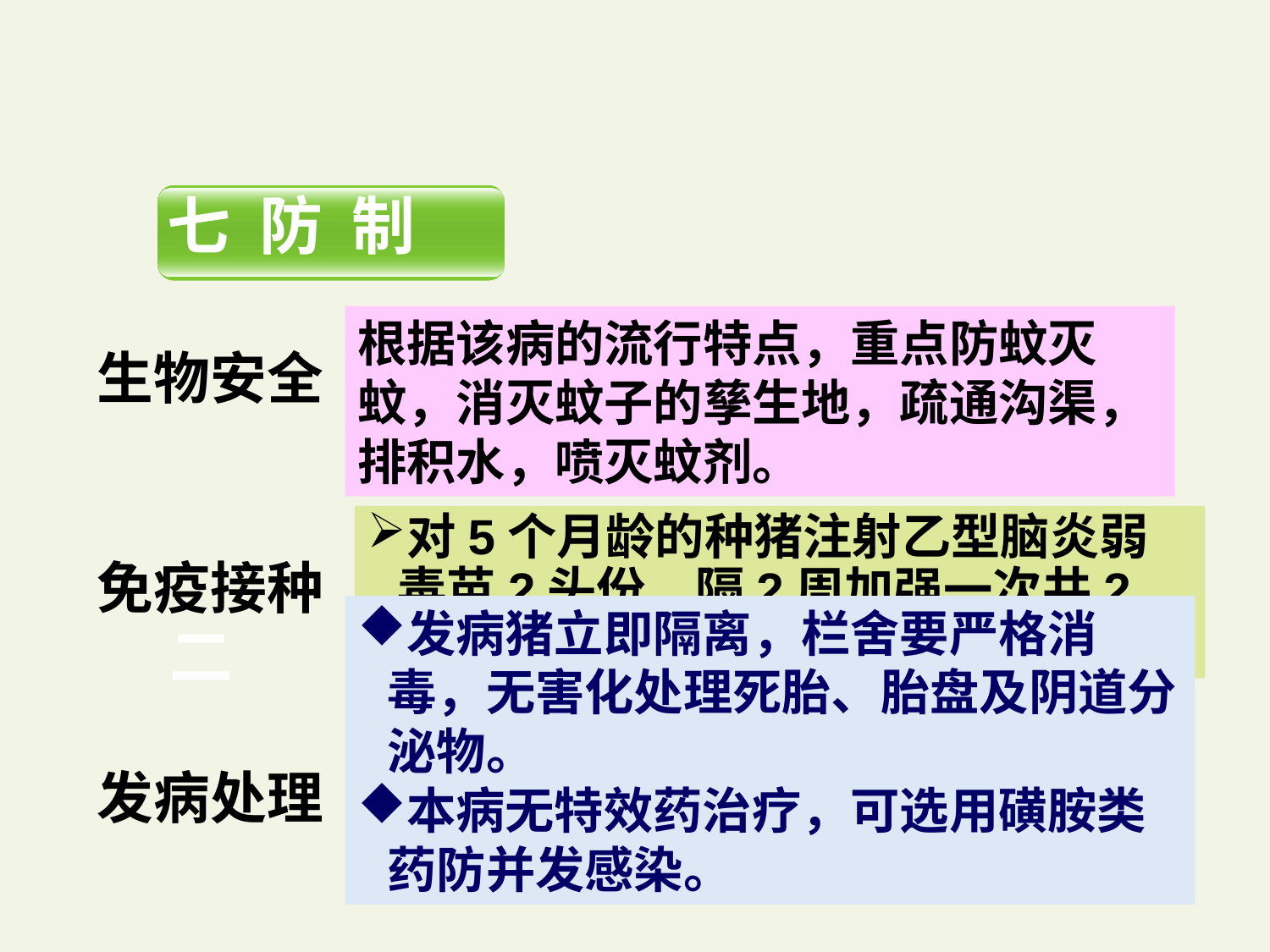

七  防  制

根据该病的流行特点，重点防蚊灭蚊，消灭蚊子的孳生地，疏通沟渠，排积水，喷灭蚊剂。
生物安全
对5个月龄的种猪注射乙型脑炎弱毒苗2头份，隔2周加强一次共2次，以后对公猪每年一次。
免疫接种
发病猪立即隔离，栏舍要严格消毒，无害化处理死胎、胎盘及阴道分泌物。
本病无特效药治疗，可选用磺胺类药防并发感染。
二
发病处理